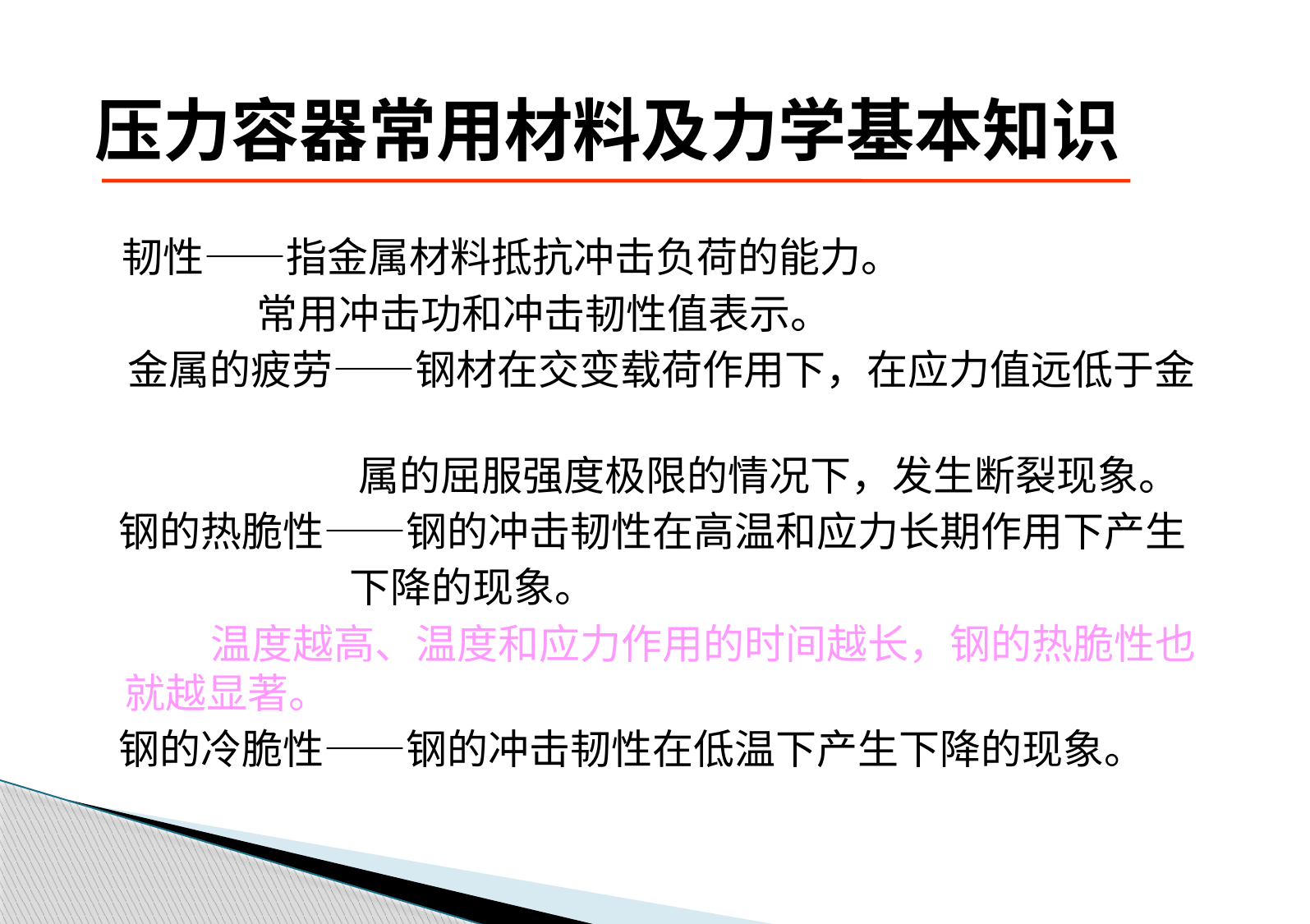

# 压力容器常用材料及力学基本知识

  韧性——指金属材料抵抗冲击负荷的能力。
                 常用冲击功和冲击韧性值表示。
   金属的疲劳——钢材在交变载荷作用下，在应力值远低于金
                            属的屈服强度极限的情况下，发生断裂现象。
  钢的热脆性——钢的冲击韧性在高温和应力长期作用下产生
                           下降的现象。
            温度越高、温度和应力作用的时间越长，钢的热脆性也就越显著。
  钢的冷脆性——钢的冲击韧性在低温下产生下降的现象。